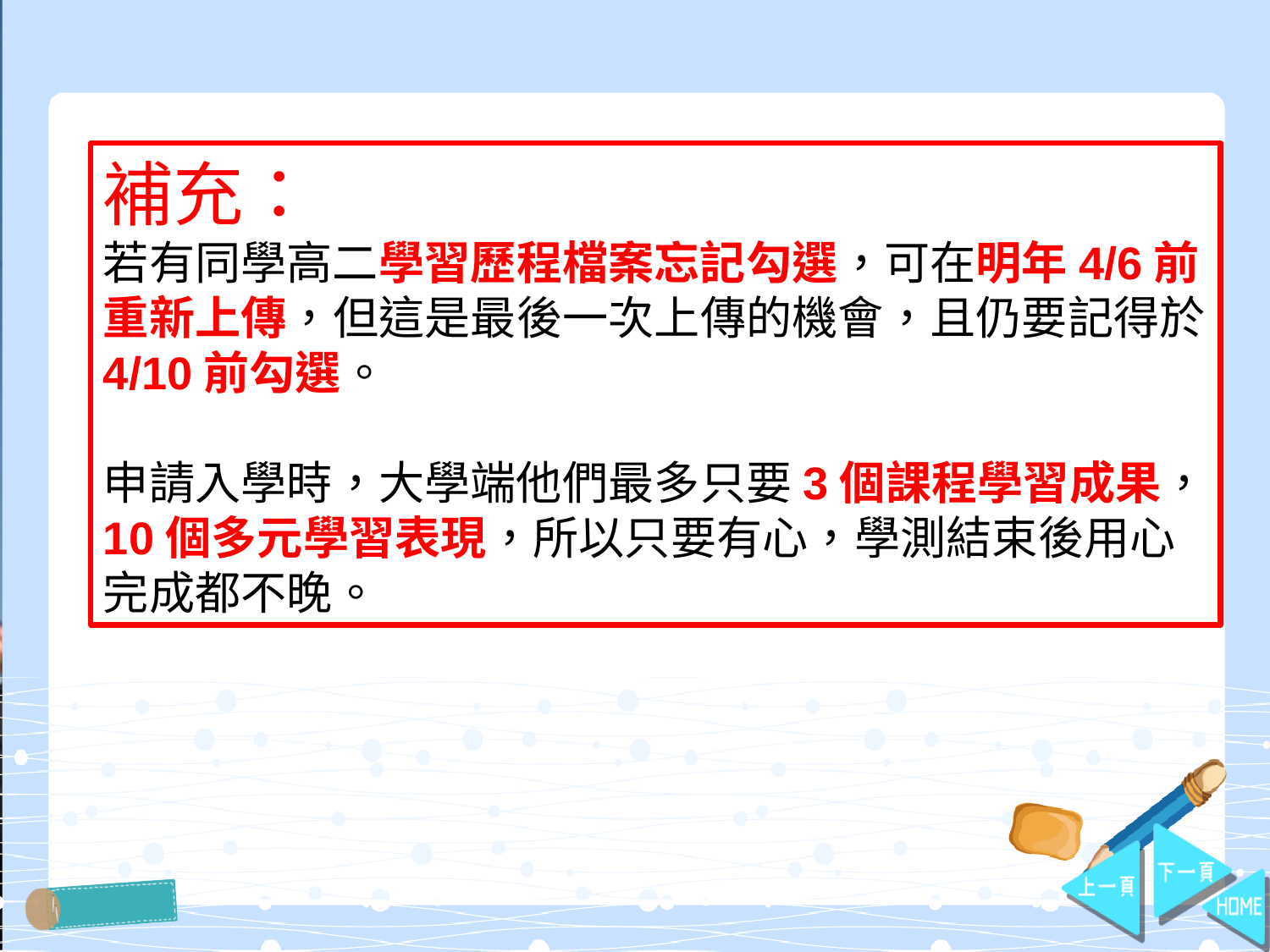

補充：
若有同學高二學習歷程檔案忘記勾選，可在明年4/6前重新上傳，但這是最後一次上傳的機會，且仍要記得於4/10前勾選。

申請入學時，大學端他們最多只要3個課程學習成果，10個多元學習表現，所以只要有心，學測結束後用心完成都不晚。